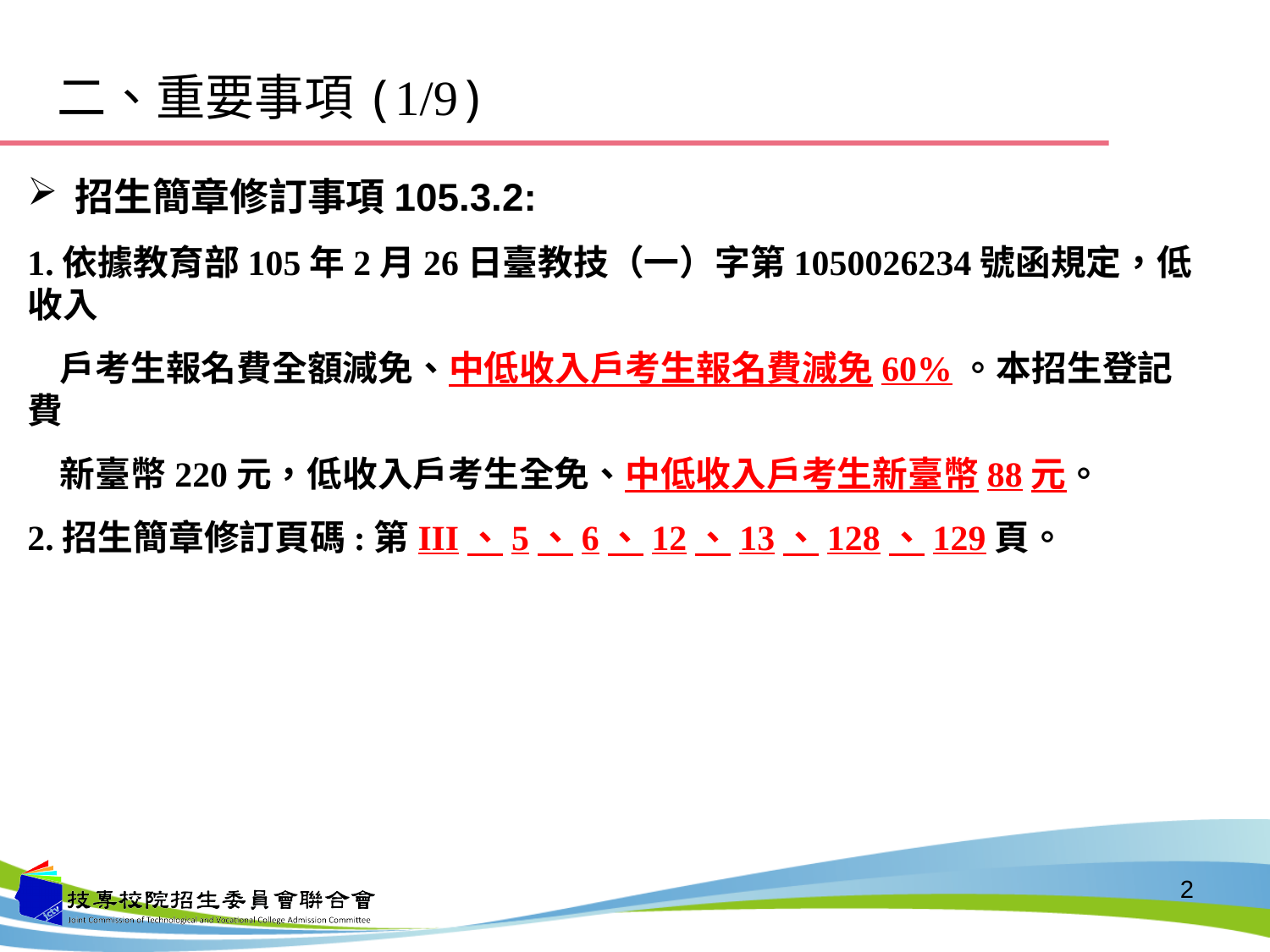

二、重要事項(1/9)
招生簡章修訂事項105.3.2:
1.依據教育部105年2月26日臺教技（一）字第1050026234號函規定，低收入
   戶考生報名費全額減免、中低收入戶考生報名費減免60%。本招生登記費
   新臺幣220元，低收入戶考生全免、中低收入戶考生新臺幣88元。
2.招生簡章修訂頁碼:第III、5、6、12、13、128、129頁。
2